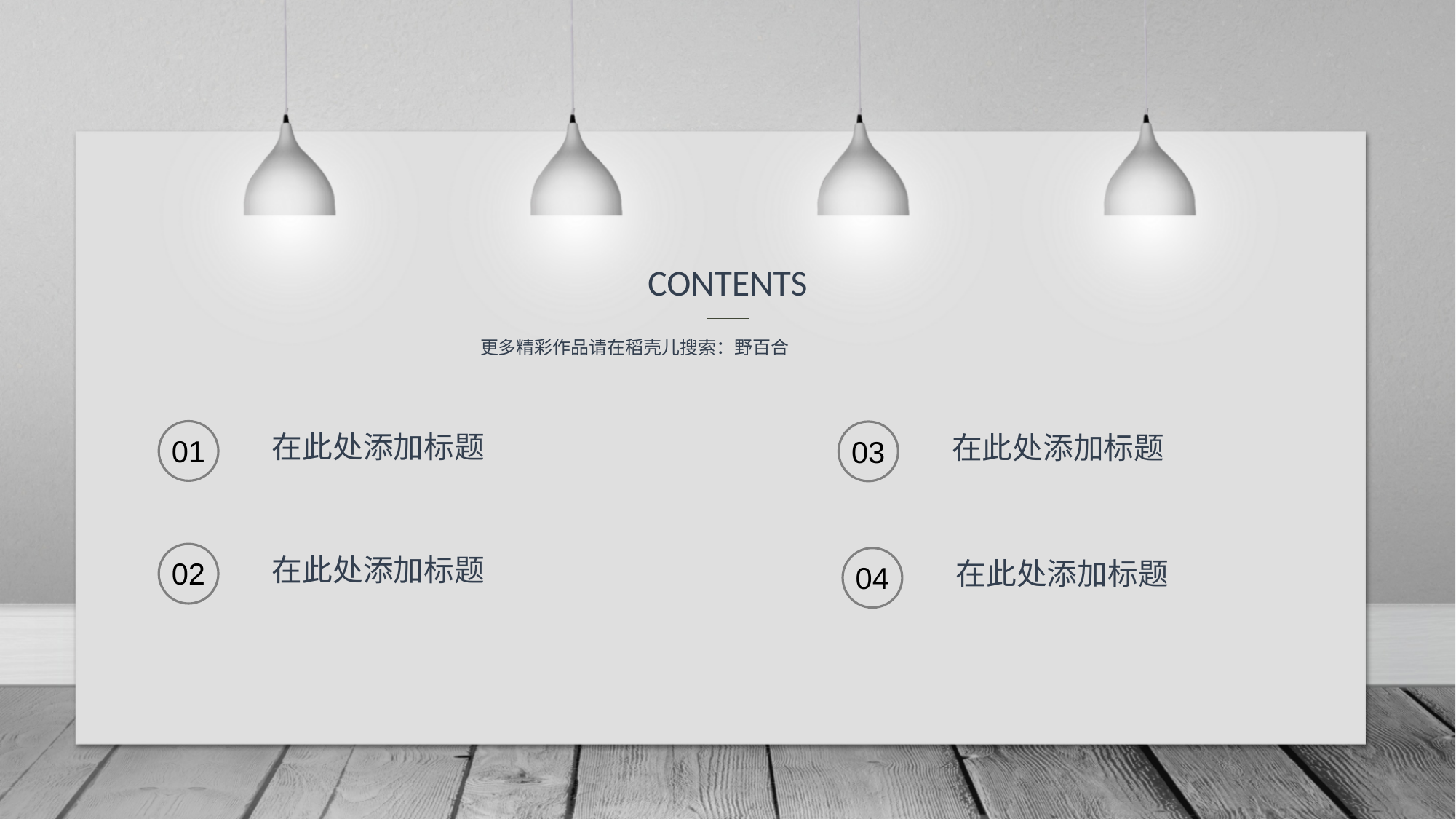

CONTENTS
更多精彩作品请在稻壳儿搜索：野百合

01

03
在此处添加标题
在此处添加标题

02
在此处添加标题

04
在此处添加标题